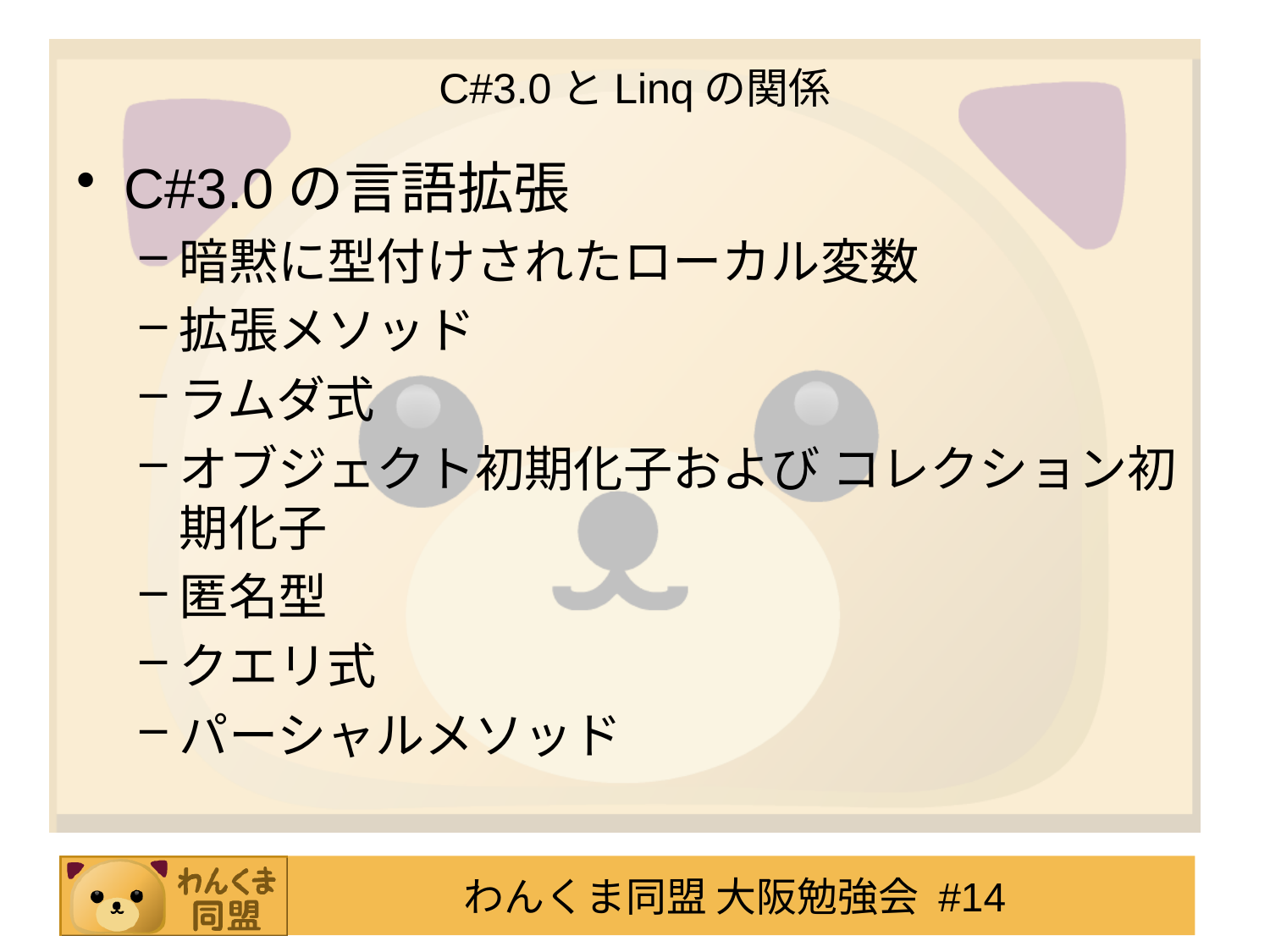

# C#3.0とLinqの関係
C#3.0の言語拡張
暗黙に型付けされたローカル変数
拡張メソッド
ラムダ式
オブジェクト初期化子および コレクション初期化子
匿名型
クエリ式
パーシャルメソッド